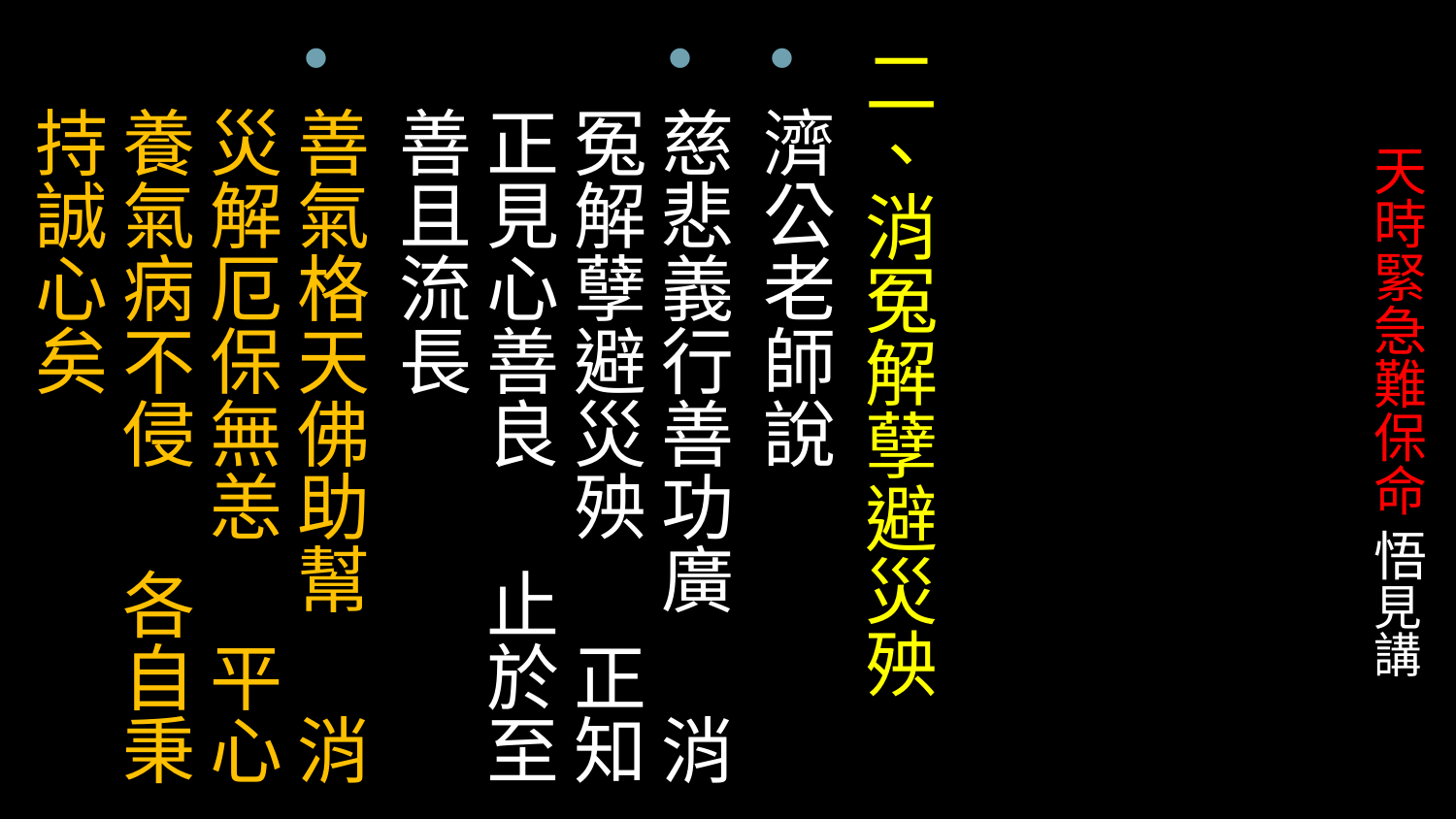

# 天時緊急難保命 悟見講
二、消冤解孽避災殃
濟公老師說
慈悲義行善功廣      消冤解孽避災殃      正知正見心善良      止於至善且流長
善氣格天佛助幫      消災解厄保無恙      平心養氣病不侵      各自秉持誠心矣